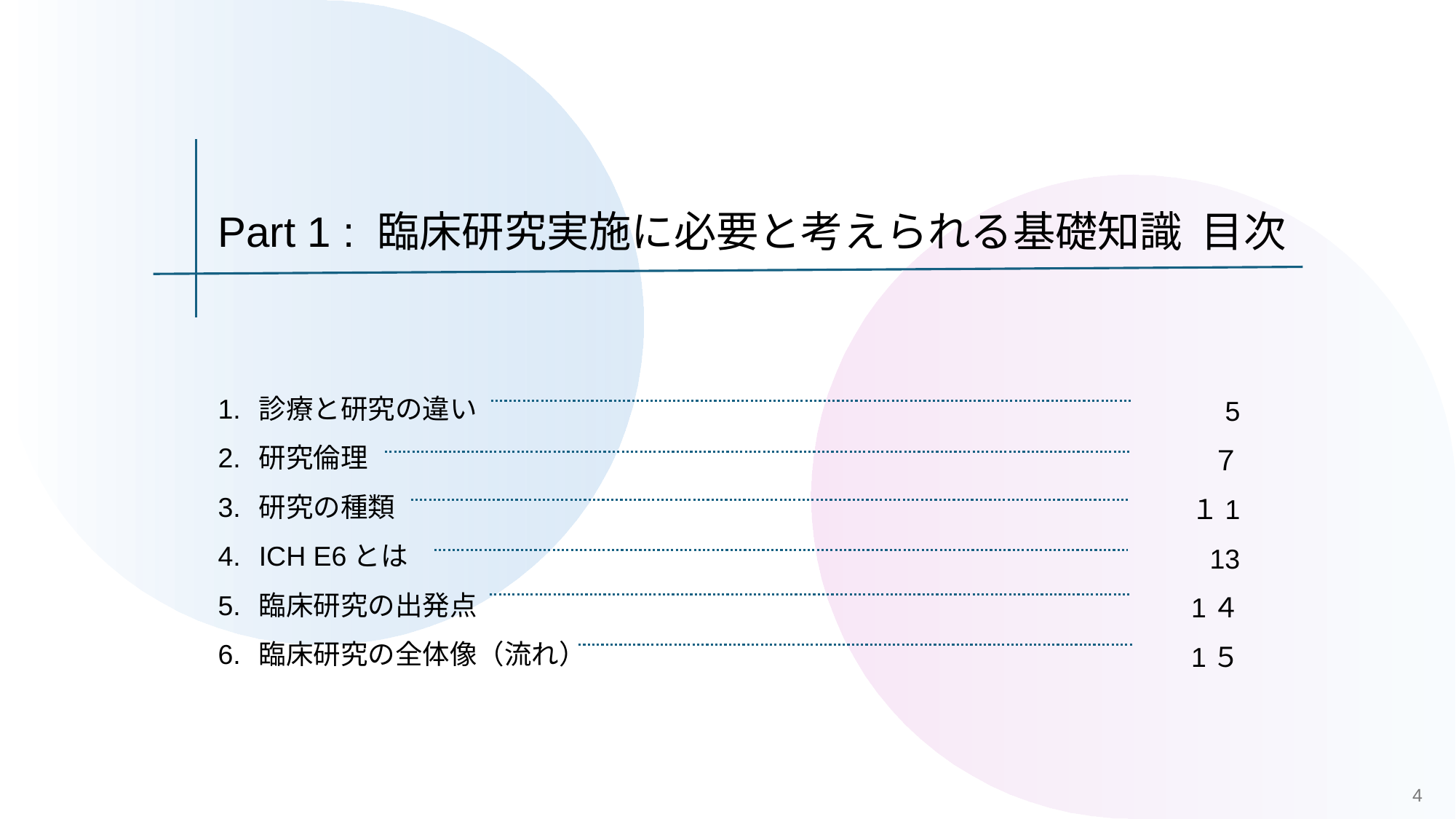

Part 1 : 臨床研究実施に必要と考えられる基礎知識  目次
診療と研究の違い
研究倫理
研究の種類
ICH E6とは
臨床研究の出発点
臨床研究の全体像（流れ）
5
７
１1
13
1４
1５
4